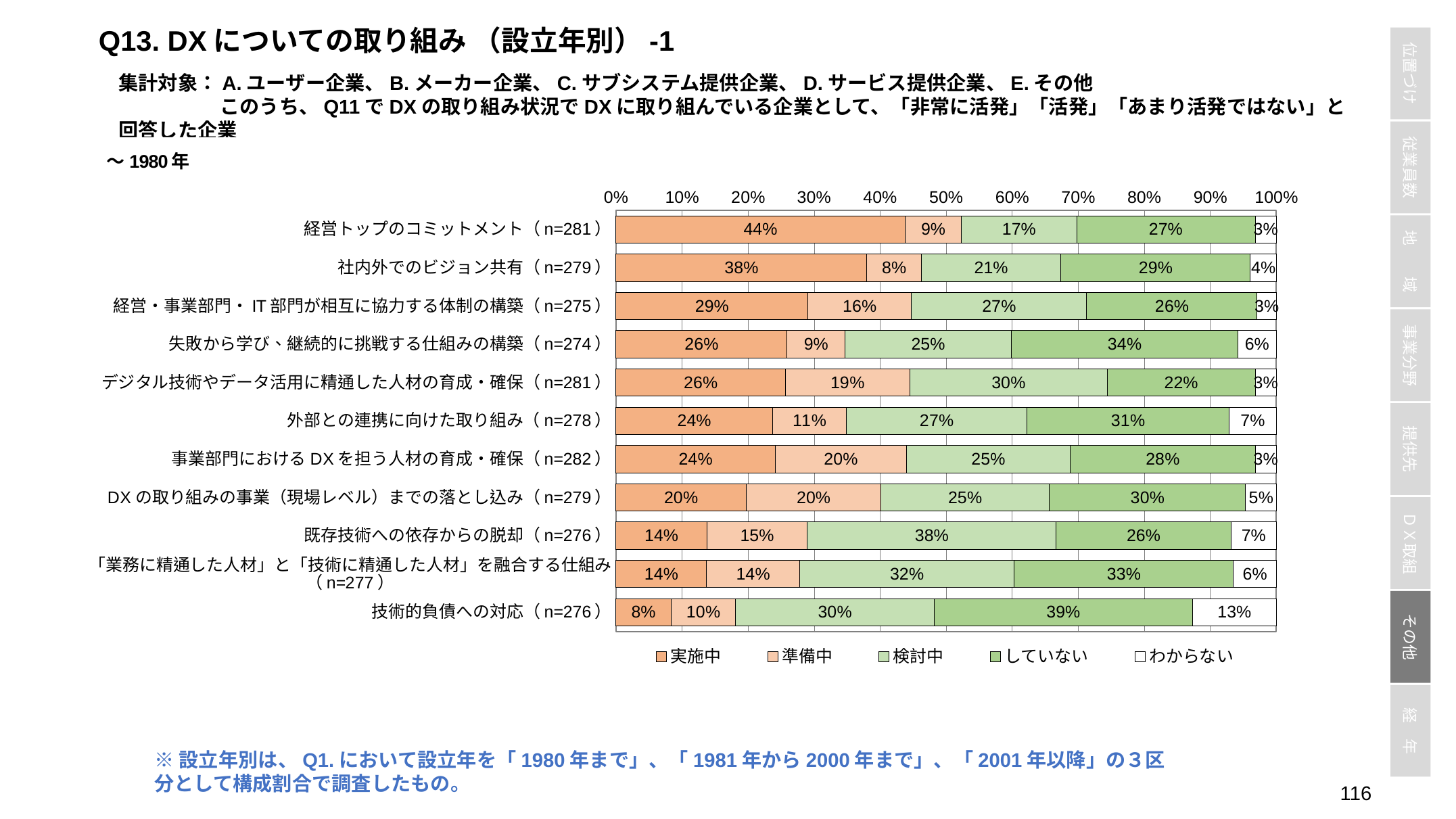

Q13. DXについての取り組み （設立年別）-1
集計対象：A.ユーザー企業、B.メーカー企業、C.サブシステム提供企業、D.サービス提供企業、E.その他
	このうち、Q11でDXの取り組み状況でDXに取り組んでいる企業として、「非常に活発」「活発」「あまり活発ではない」と回答した企業

### Chart

| Category | 実施中 | 準備中 | 検討中 | していない | わからない |
|---|---|---|---|---|---|
| 経営トップのコミットメント（n=281） | 0.4377224199288256 | 0.08540925266903915 | 0.17437722419928825 | 0.2704626334519573 | 0.03202846975088968 |
| 社内外でのビジョン共有（n=279） | 0.37992831541218636 | 0.08243727598566308 | 0.2114695340501792 | 0.2867383512544803 | 0.03942652329749104 |
| 経営・事業部門・IT部門が相互に協力する体制の構築（n=275） | 0.2909090909090909 | 0.15636363636363637 | 0.26545454545454544 | 0.2581818181818182 | 0.02909090909090909 |
| 失敗から学び、継続的に挑戦する仕組みの構築（n=274） | 0.2591240875912409 | 0.08759124087591241 | 0.2518248175182482 | 0.34306569343065696 | 0.058394160583941604 |
| デジタル技術やデータ活用に精通した人材の育成・確保（n=281） | 0.25622775800711745 | 0.18861209964412812 | 0.298932384341637 | 0.22419928825622776 | 0.03202846975088968 |
| 外部との連携に向けた取り組み（n=278） | 0.23741007194244604 | 0.11151079136690648 | 0.2733812949640288 | 0.3057553956834532 | 0.07194244604316546 |
| 事業部門におけるDXを担う人材の育成・確保（n=282） | 0.24113475177304963 | 0.19858156028368795 | 0.24822695035460993 | 0.2801418439716312 | 0.031914893617021274 |
| DXの取り組みの事業（現場レベル）までの落とし込み（n=279） | 0.1971326164874552 | 0.20430107526881722 | 0.25448028673835127 | 0.2974910394265233 | 0.04659498207885305 |
| 既存技術への依存からの脱却（n=276） | 0.13768115942028986 | 0.15217391304347827 | 0.37681159420289856 | 0.2644927536231884 | 0.06884057971014493 |
| 「業務に精通した人材」と「技術に精通した人材」を融合する仕組み（n=277） | 0.1371841155234657 | 0.1407942238267148 | 0.3249097472924188 | 0.33212996389891697 | 0.06498194945848375 |
| 技術的負債への対応（n=276） | 0.08333333333333333 | 0.09782608695652174 | 0.3007246376811594 | 0.391304347826087 | 0.12681159420289856 |
※設立年別は、Q1.において設立年を「1980年まで」、「1981年から2000年まで」、「2001年以降」の３区分として構成割合で調査したもの。
116